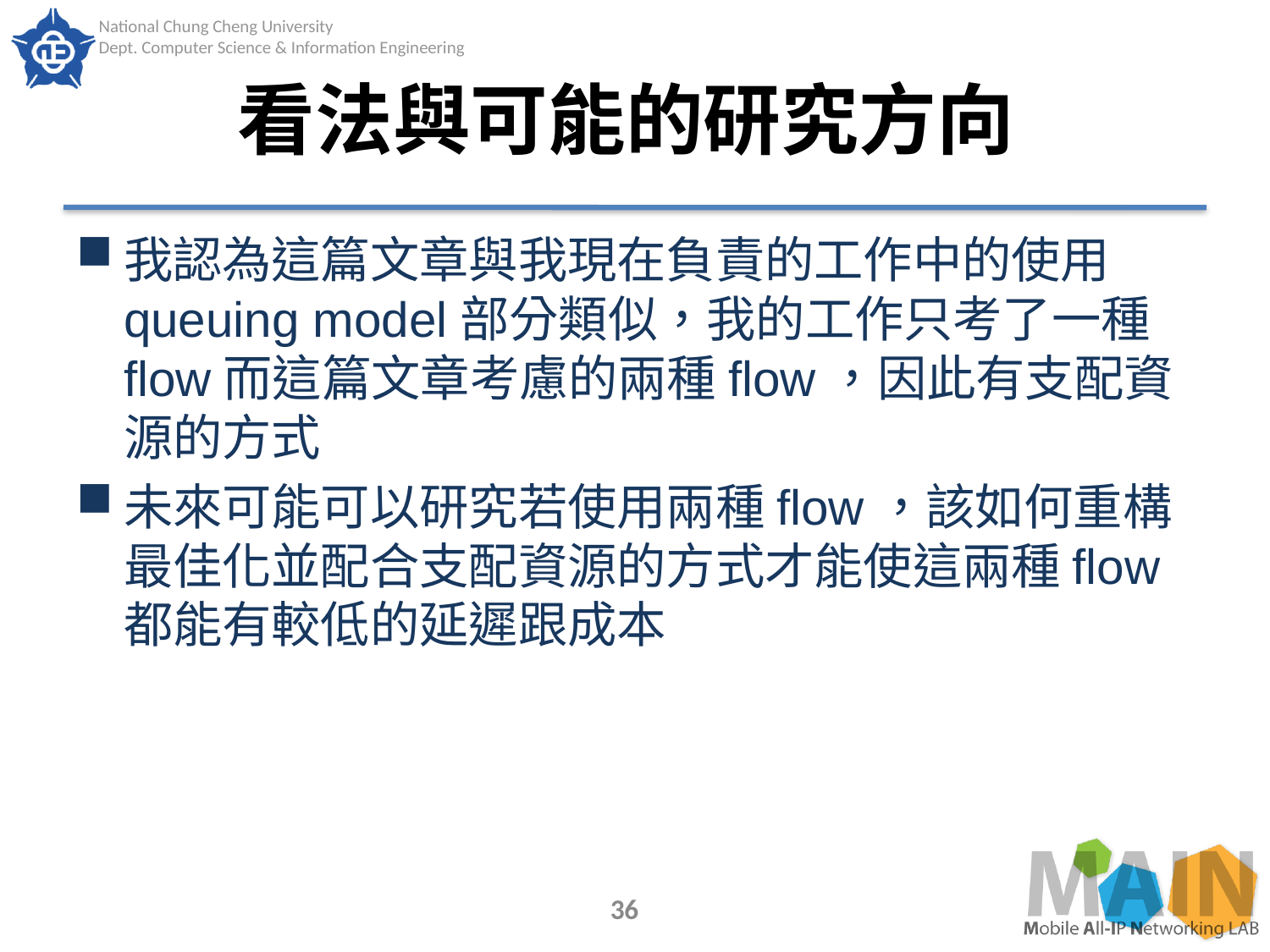

# 看法與可能的研究方向
我認為這篇文章與我現在負責的工作中的使用queuing model部分類似，我的工作只考了一種flow而這篇文章考慮的兩種flow，因此有支配資源的方式
未來可能可以研究若使用兩種flow，該如何重構最佳化並配合支配資源的方式才能使這兩種flow都能有較低的延遲跟成本

36